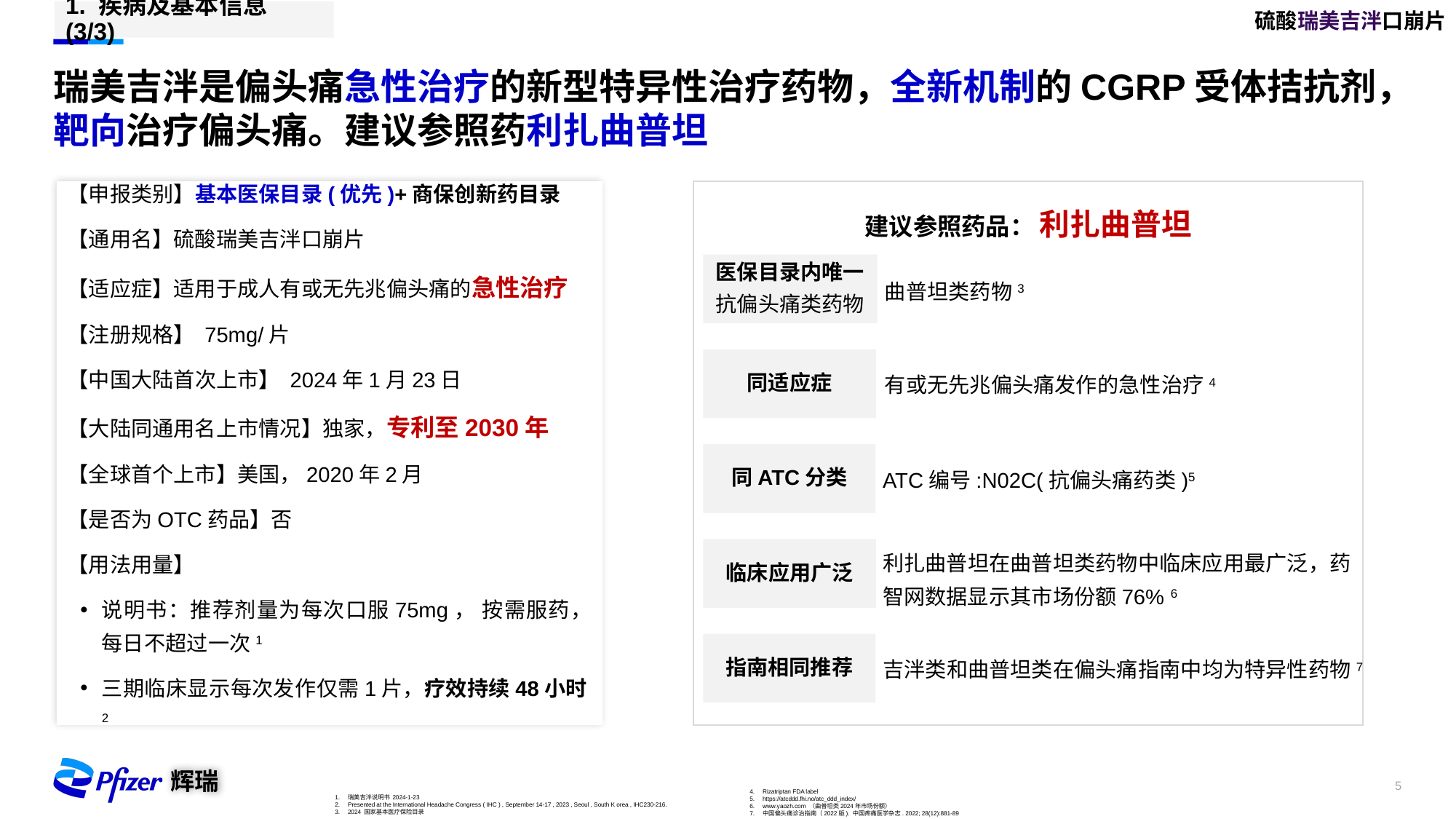

硫酸瑞美吉泮口崩片
1. 疾病及基本信息 (3/3)
# 瑞美吉泮是偏头痛急性治疗的新型特异性治疗药物，全新机制的CGRP受体拮抗剂，靶向治疗偏头痛。建议参照药利扎曲普坦
【申报类别】基本医保目录(优先)+商保创新药目录
【通用名】硫酸瑞美吉泮口崩片
【适应症】适用于成人有或无先兆偏头痛的急性治疗
【注册规格】 75mg/片
【中国大陆首次上市】 2024年1月23日
【大陆同通用名上市情况】独家，专利至2030年
【全球首个上市】美国，2020年2月
【是否为OTC药品】否
【用法用量】
说明书：推荐剂量为每次口服75mg， 按需服药，每日不超过一次1
三期临床显示每次发作仅需1片，疗效持续48小时2
建议参照药品： 利扎曲普坦

医保目录内唯一
抗偏头痛类药物
曲普坦类药物3
有或无先兆偏头痛发作的急性治疗4
同适应症
同ATC分类
ATC编号:N02C(抗偏头痛药类)5
利扎曲普坦在曲普坦类药物中临床应用最广泛，药智网数据显示其市场份额76% 6
临床应用广泛
指南相同推荐
吉泮类和曲普坦类在偏头痛指南中均为特异性药物7
Rizatriptan FDA label
https://atcddd.fhi.no/atc_ddd_index/
www.yaozh.com （曲普坦类2024年市场份额）
中国偏头痛诊治指南（2022版). 中国疼痛医学杂志. 2022; 28(12):881-89

瑞美吉泮说明书 2024-1-23
Presented at the International Headache Congress ( IHC ) , September 14-17 , 2023 , Seoul , South K orea , IHC230-216.
2024 国家基本医疗保险目录